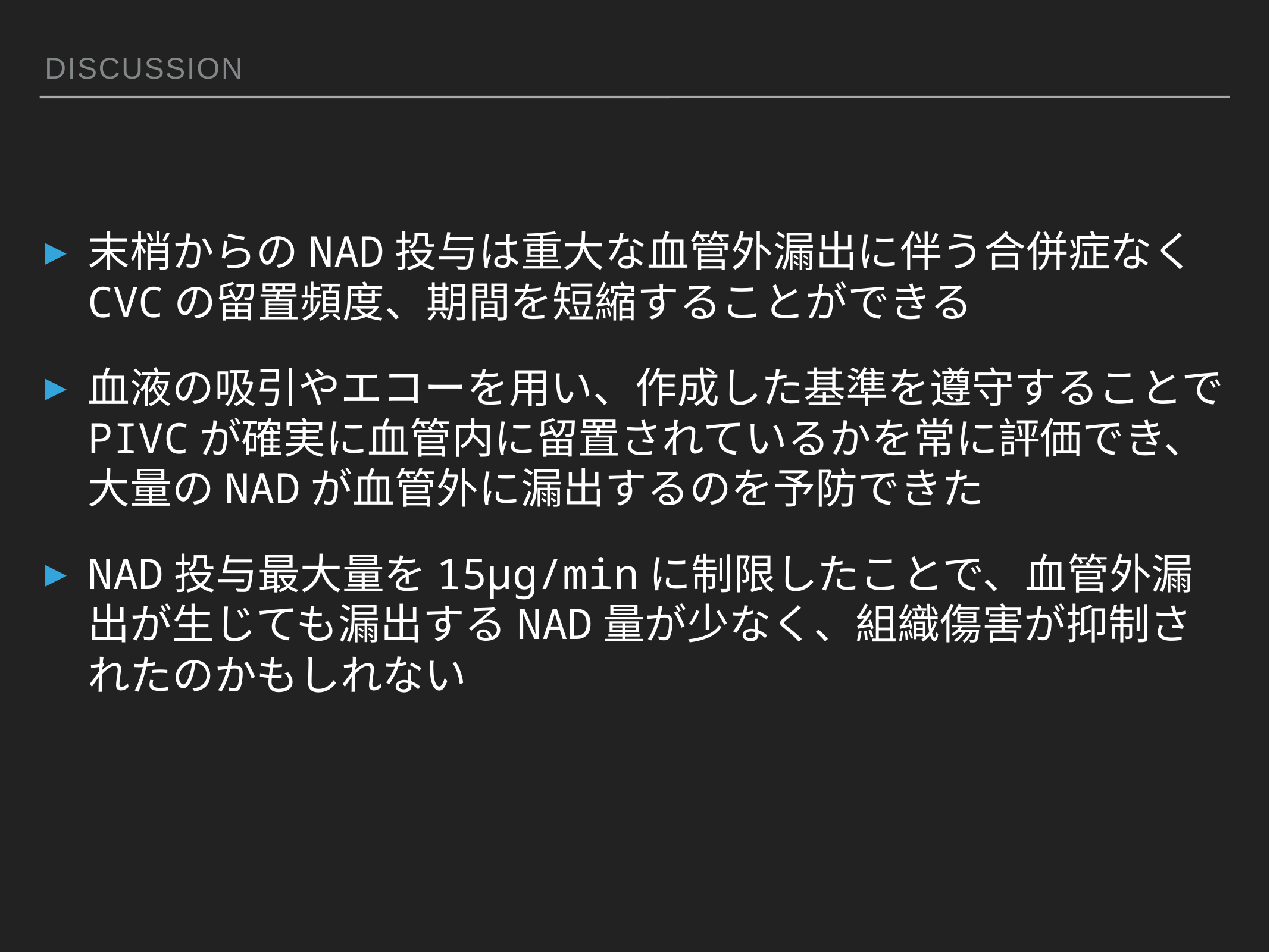

Discussion
末梢からのNAD投与は重大な血管外漏出に伴う合併症なくCVCの留置頻度、期間を短縮することができる
血液の吸引やエコーを用い、作成した基準を遵守することでPIVCが確実に血管内に留置されているかを常に評価でき、大量のNADが血管外に漏出するのを予防できた
NAD投与最大量を15μg/minに制限したことで、血管外漏出が生じても漏出するNAD量が少なく、組織傷害が抑制されたのかもしれない